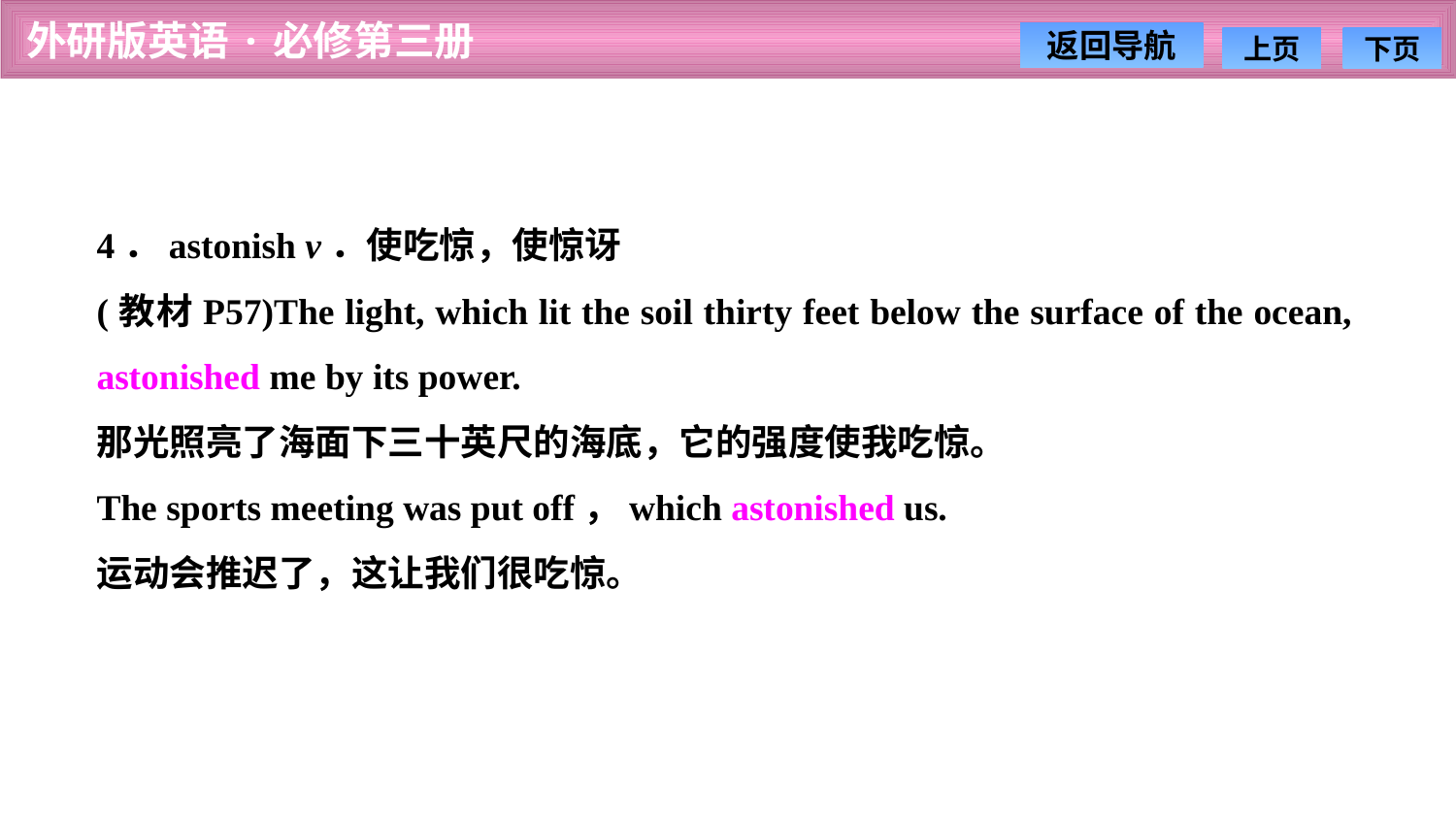

4．astonish v．使吃惊，使惊讶
(教材P57)The light, which lit the soil thirty feet below the surface of the ocean, astonished me by its power.
那光照亮了海面下三十英尺的海底，它的强度使我吃惊。
The sports meeting was put off，which astonished us.
运动会推迟了，这让我们很吃惊。